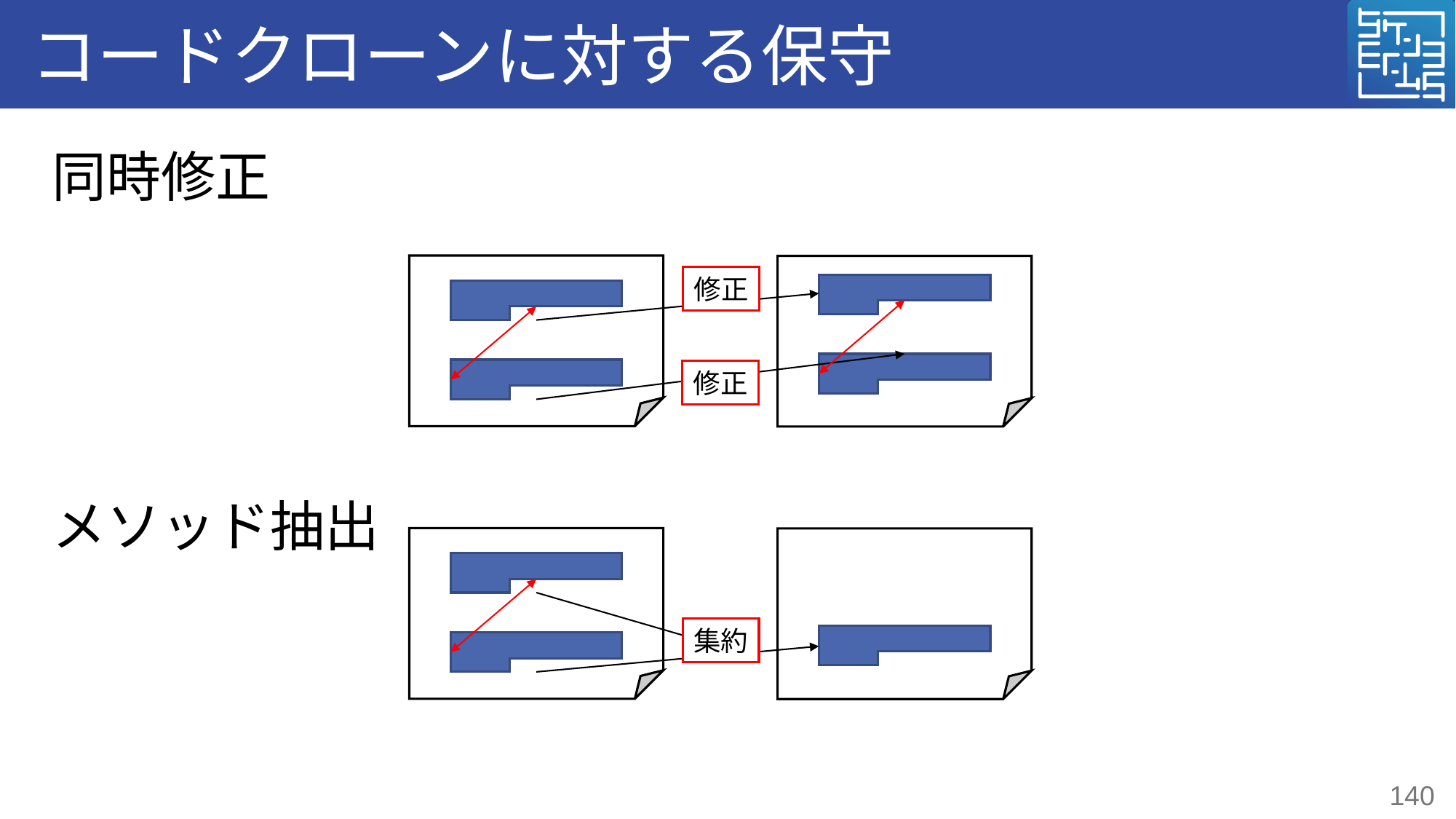

# コードクローンに対する保守
同時修正

メソッド抽出

修正

修正

集約
140